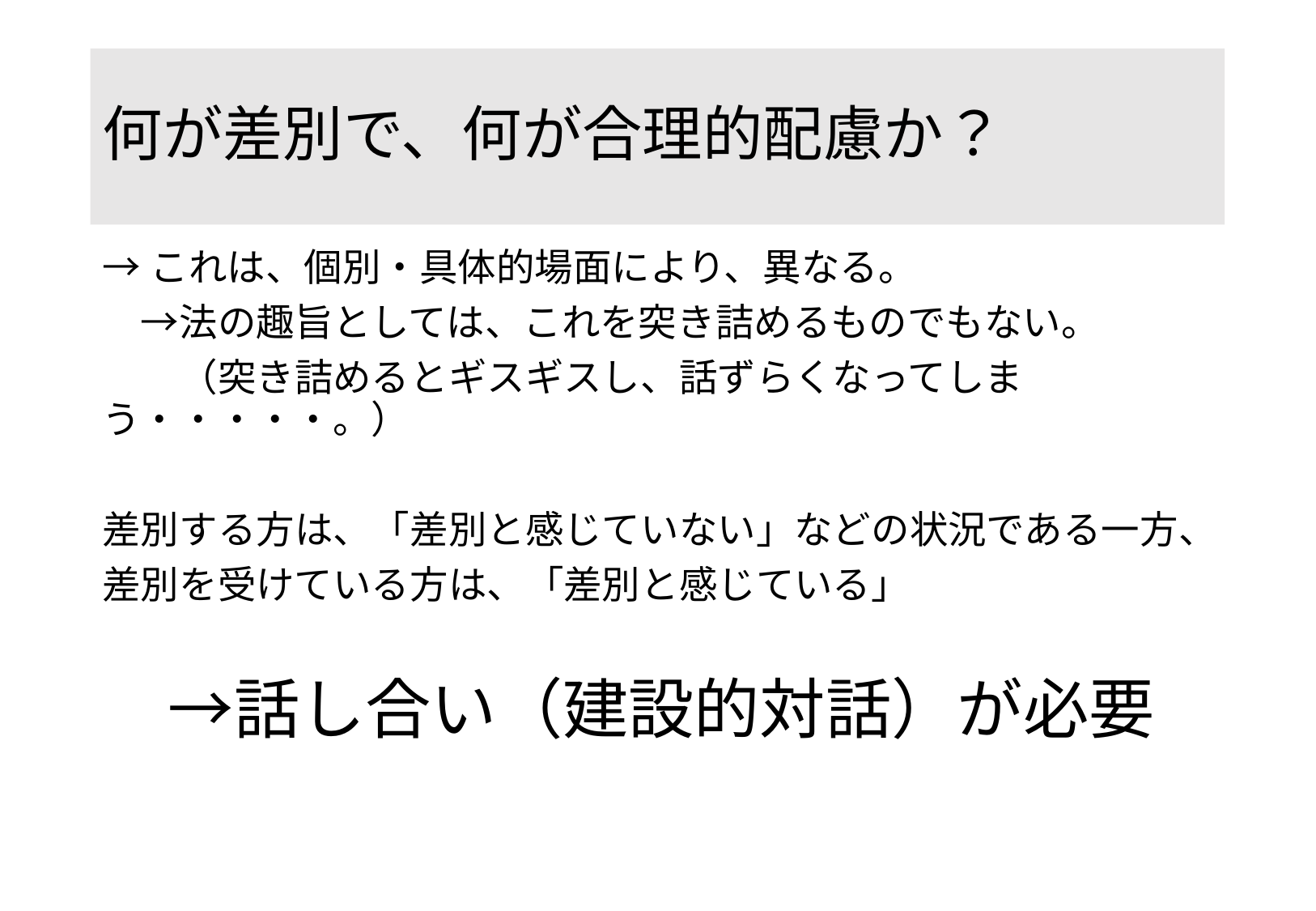

# 何が差別で、何が合理的配慮か？
→これは、個別・具体的場面により、異なる。
　→法の趣旨としては、これを突き詰めるものでもない。
　　（突き詰めるとギスギスし、話ずらくなってしまう・・・・・。）

差別する方は、「差別と感じていない」などの状況である一方、
差別を受けている方は、「差別と感じている」

　→話し合い（建設的対話）が必要